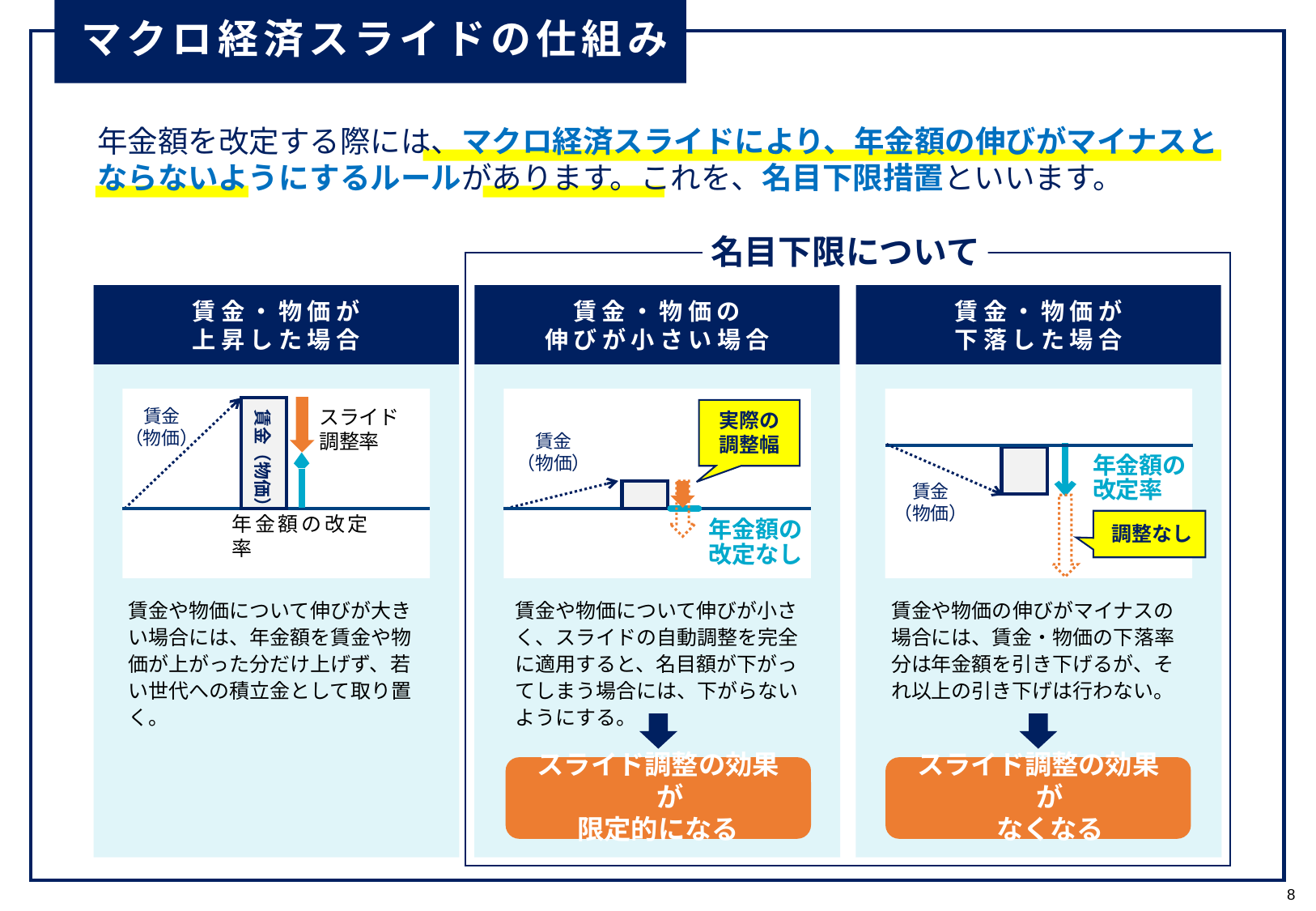

マクロ経済スライドの仕組み
年金額を改定する際には、マクロ経済スライドにより、年金額の伸びがマイナスとならないようにするルールがあります。これを、名目下限措置といいます。

名目下限について

賃金・物価が
上昇した場合
賃金・物価の
伸びが小さい場合
賃金・物価が
下落した場合

賃金
（物価）
スライド
調整率

実際の
調整幅
賃金（物価）
賃金
（物価）

年金額の
改定率
賃金
（物価）

年金額の改定率

調整なし
年金額の
改定なし
賃金や物価について伸びが大きい場合には、年金額を賃金や物価が上がった分だけ上げず、若い世代への積立金として取り置く。
賃金や物価について伸びが小さく、スライドの自動調整を完全に適用すると、名目額が下がってしまう場合には、下がらないようにする。
賃金や物価の伸びがマイナスの場合には、賃金・物価の下落率分は年金額を引き下げるが、それ以上の引き下げは行わない。

スライド調整の効果が
限定的になる
スライド調整の効果が
なくなる
8